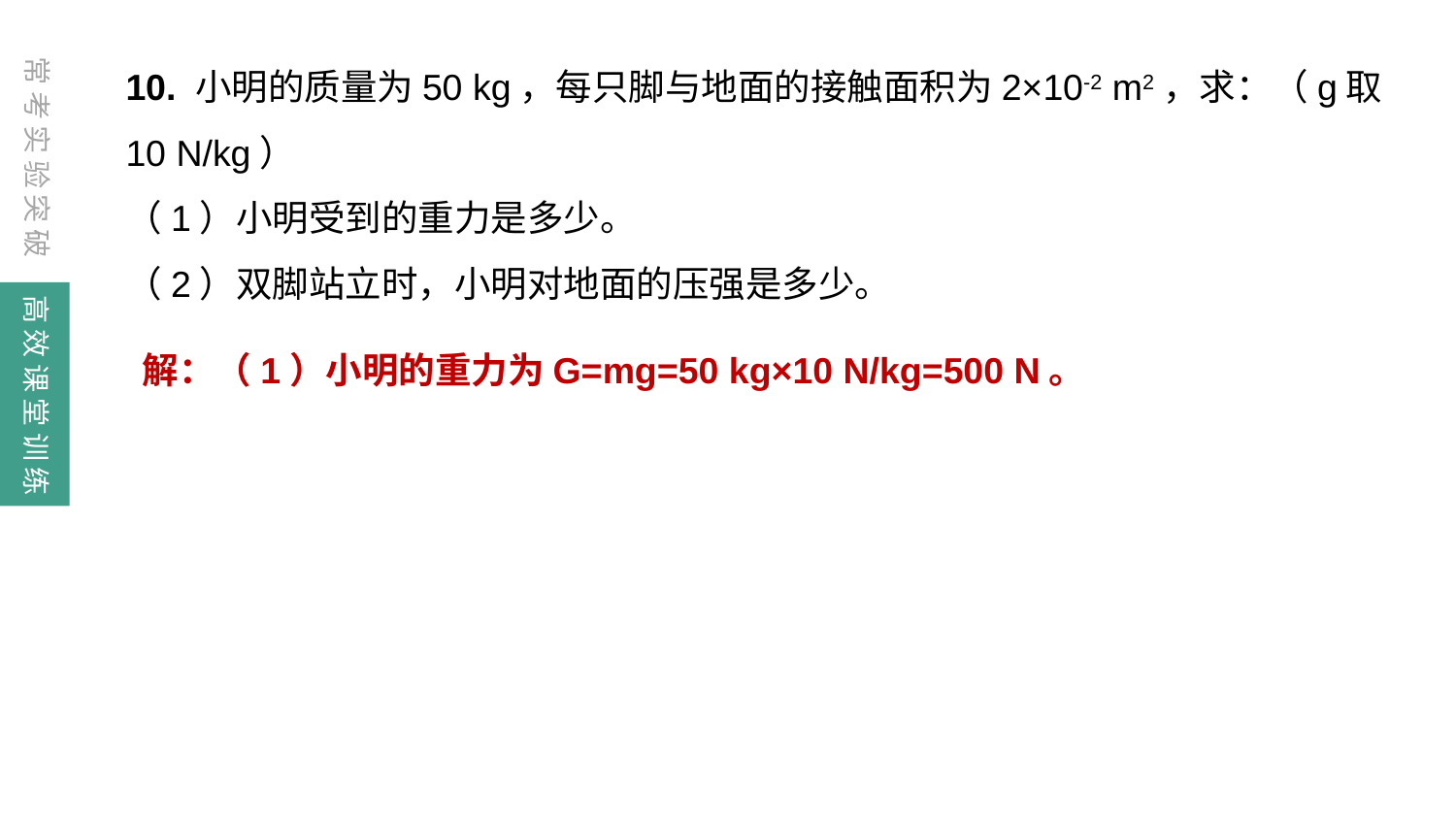

10. 小明的质量为50 kg，每只脚与地面的接触面积为2×10-2 m2，求：（g取10 N/kg）
（1）小明受到的重力是多少。
（2）双脚站立时，小明对地面的压强是多少。
常考实验突破

高效课堂训练
解：（1）小明的重力为G=mg=50 kg×10 N/kg=500 N。